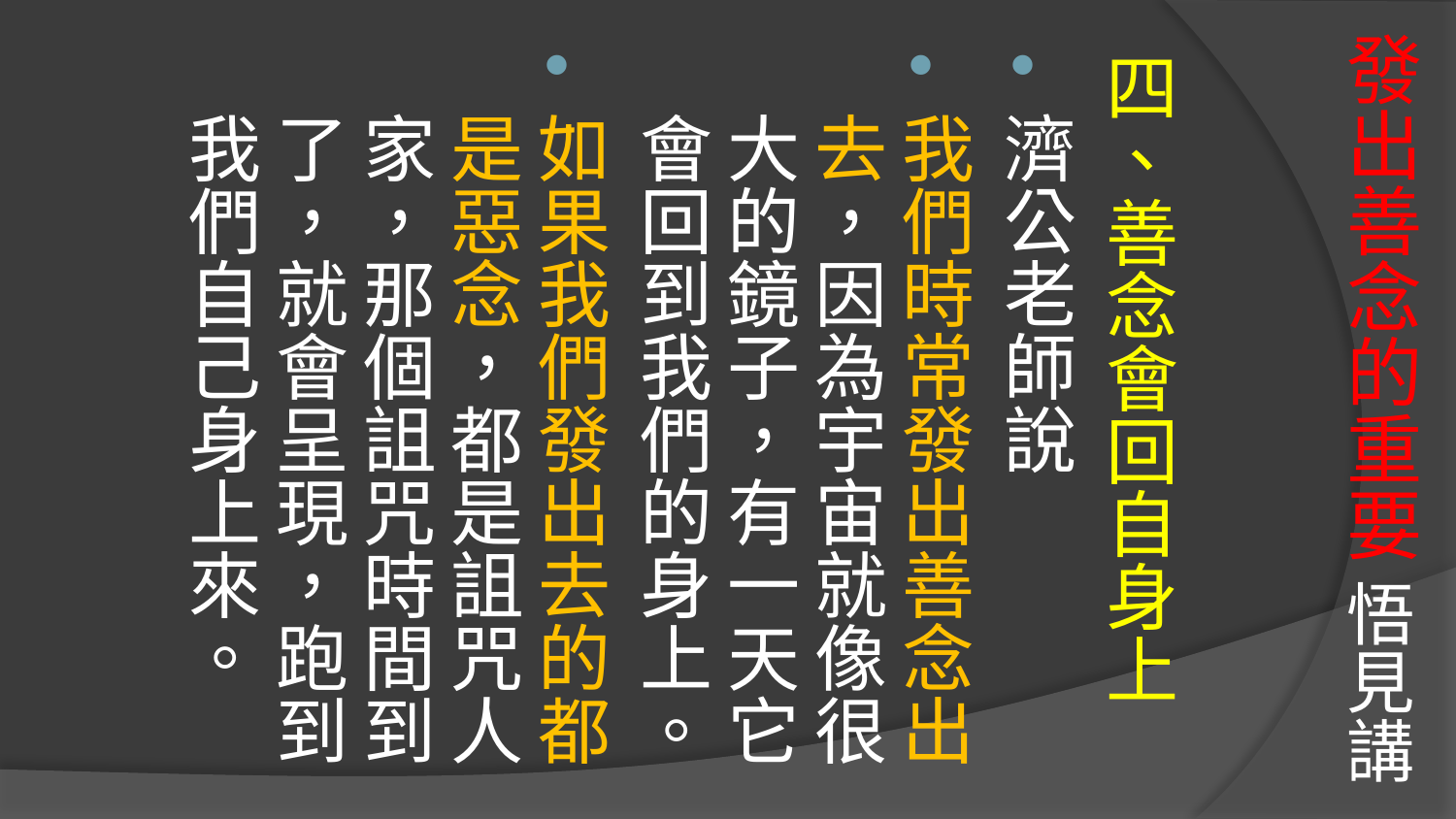

# 發出善念的重要 悟見講
四、善念會回自身上
濟公老師說
我們時常發出善念出去，因為宇宙就像很大的鏡子，有一天它會回到我們的身上。
如果我們發出去的都是惡念，都是詛咒人家，那個詛咒時間到了，就會呈現，跑到我們自己身上來。